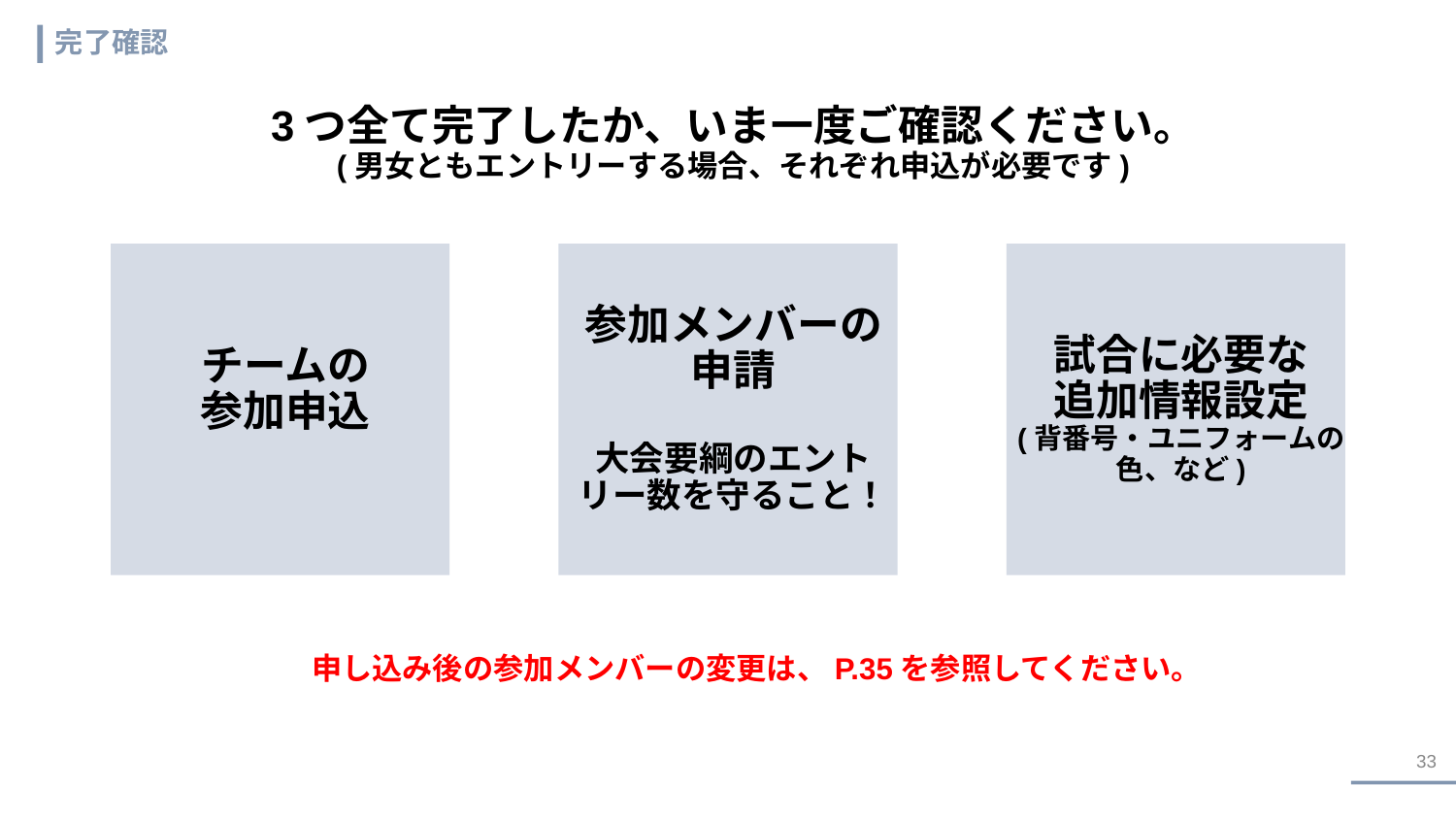

# 完了確認
3つ全て完了したか、いま一度ご確認ください。
(男女ともエントリーする場合、それぞれ申込が必要です)
チームの
参加申込
参加メンバーの
申請

大会要綱のエントリー数を守ること！
試合に必要な
追加情報設定
(背番号・ユニフォームの色、など)
申し込み後の参加メンバーの変更は、P.35を参照してください。
33